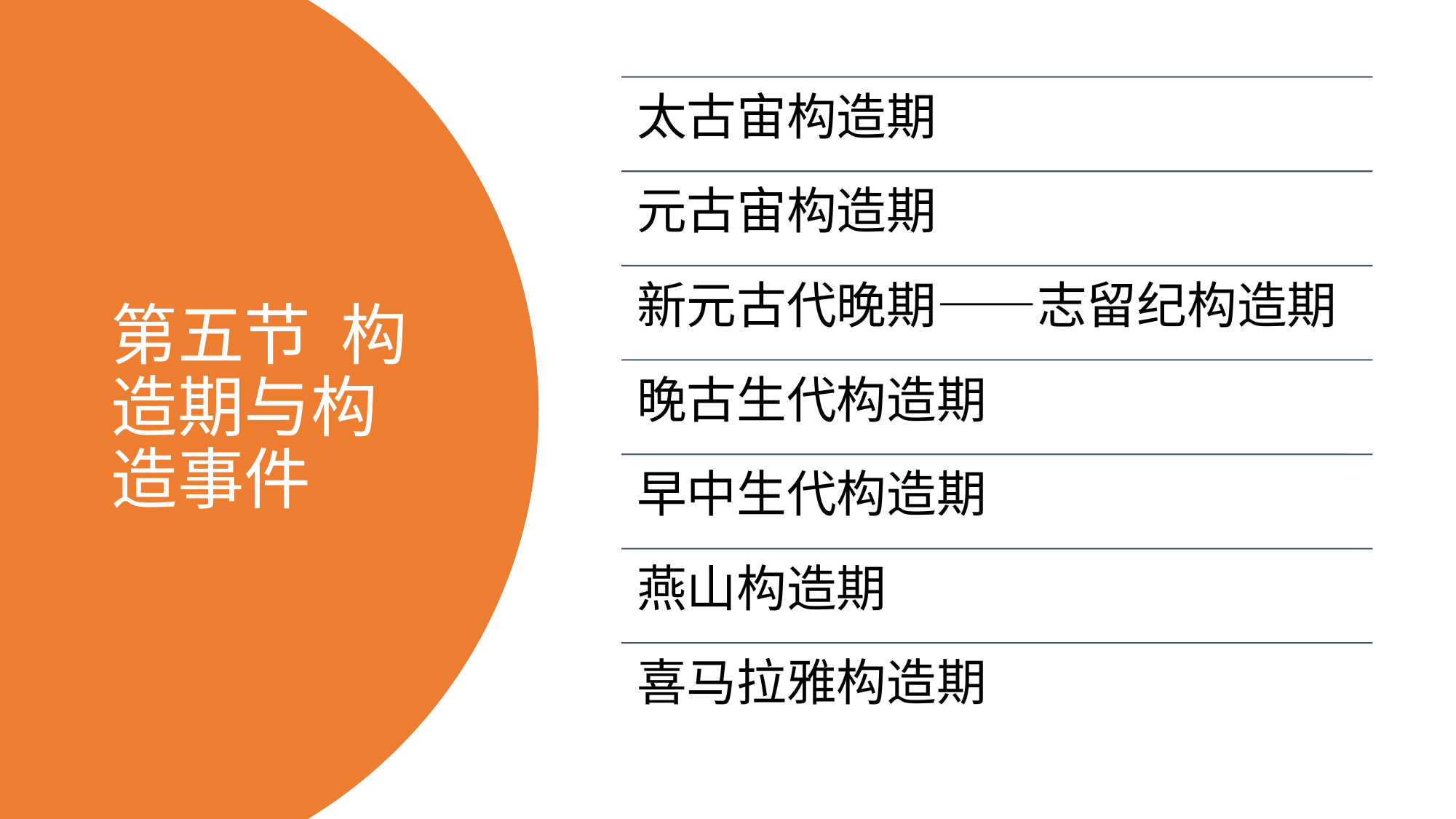

太古宙构造期
元古宙构造期
新元古代晚期——志留纪构造期
晚古生代构造期
早中生代构造期
燕山构造期
喜马拉雅构造期
# 第五节  构造期与构造事件